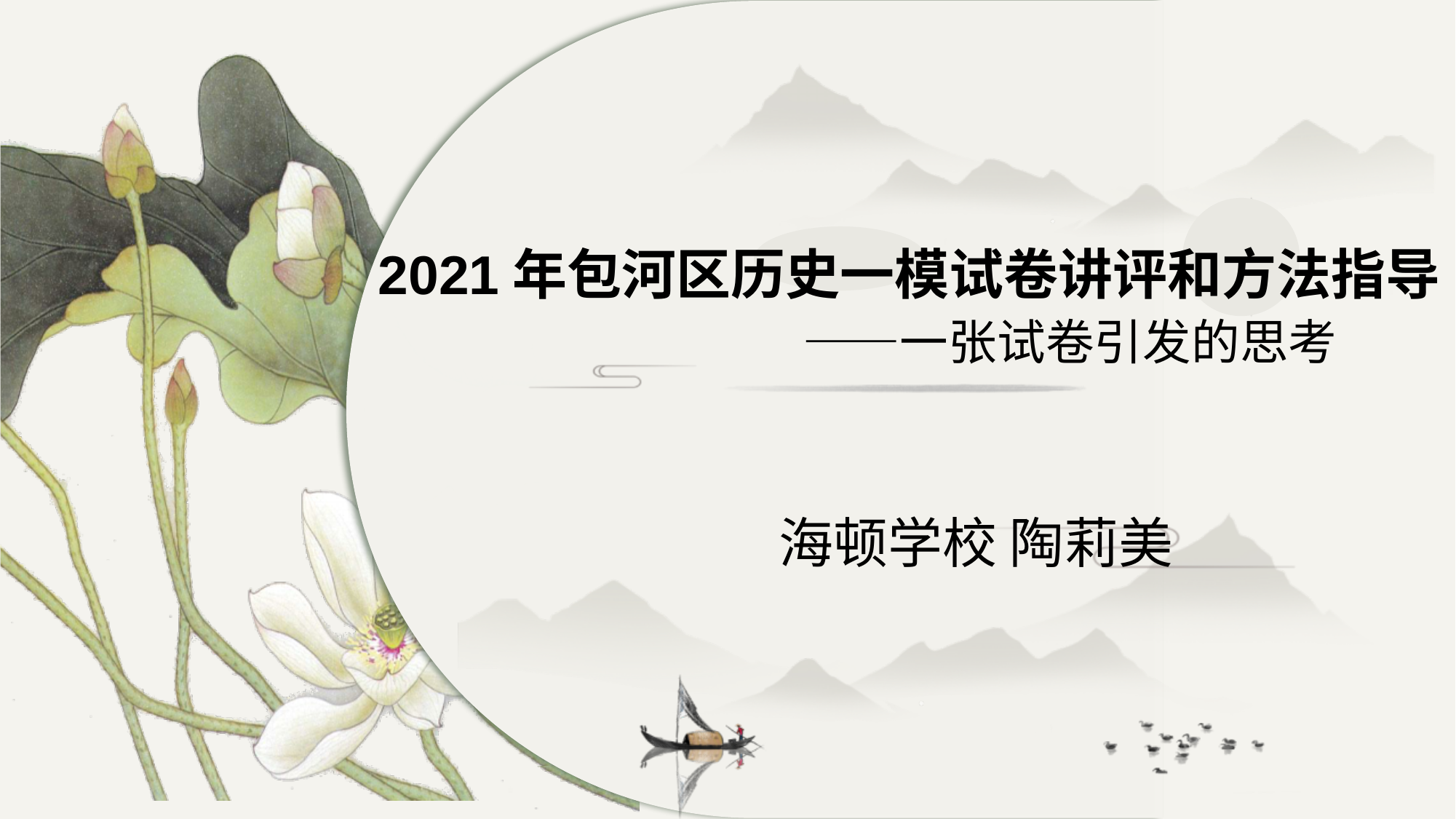

# 2021年包河区历史一模试卷讲评和方法指导 ——一张试卷引发的思考
海顿学校 陶莉美